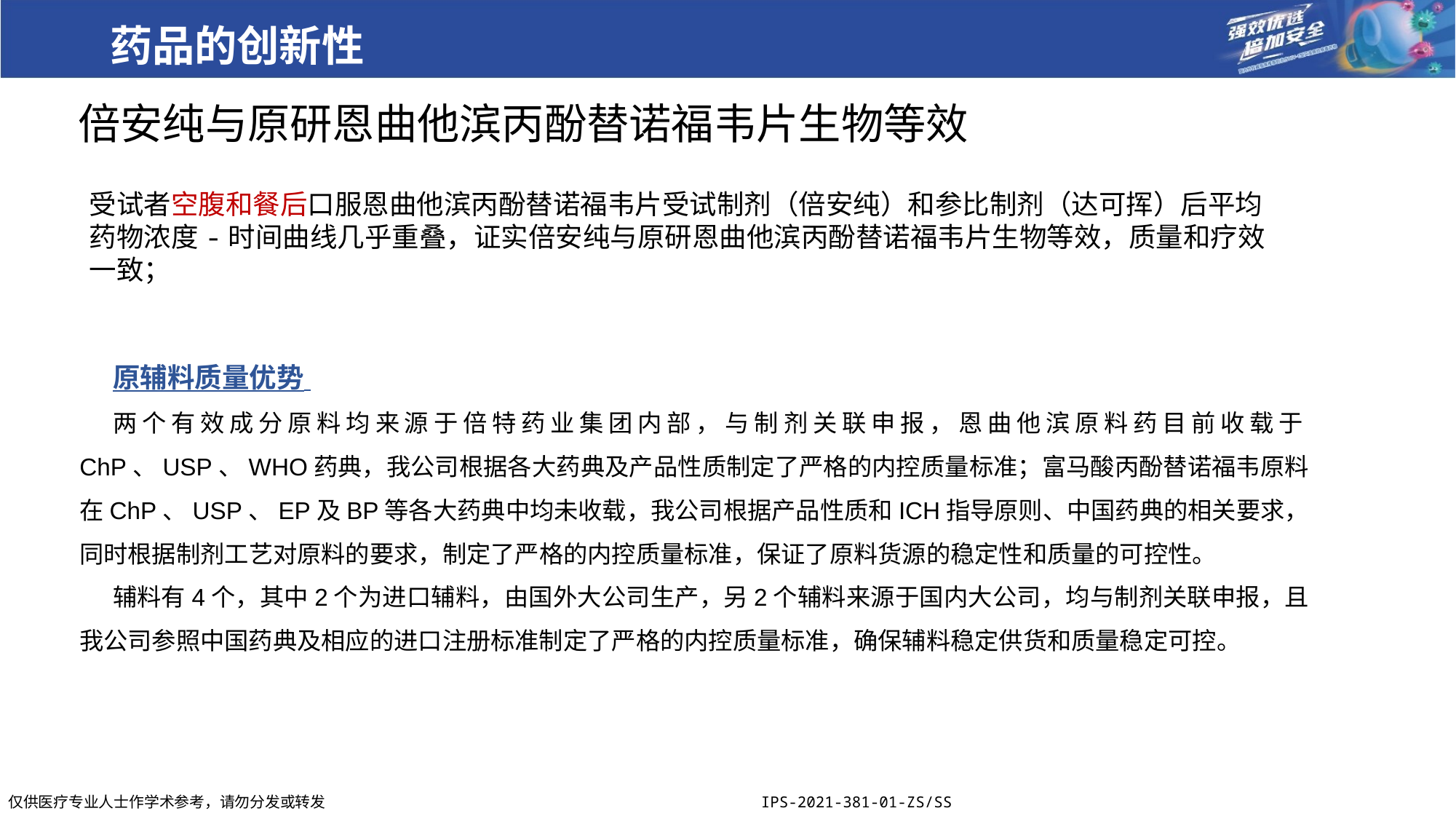

药品的创新性

倍安纯与原研恩曲他滨丙酚替诺福韦片生物等效
受试者空腹和餐后口服恩曲他滨丙酚替诺福韦片受试制剂（倍安纯）和参比制剂（达可挥）后平均药物浓度-时间曲线几乎重叠，证实倍安纯与原研恩曲他滨丙酚替诺福韦片生物等效，质量和疗效一致；
原辅料质量优势
两个有效成分原料均来源于倍特药业集团内部，与制剂关联申报，恩曲他滨原料药目前收载于ChP、USP、WHO药典，我公司根据各大药典及产品性质制定了严格的内控质量标准；富马酸丙酚替诺福韦原料在ChP、USP、EP及BP等各大药典中均未收载，我公司根据产品性质和ICH指导原则、中国药典的相关要求，同时根据制剂工艺对原料的要求，制定了严格的内控质量标准，保证了原料货源的稳定性和质量的可控性。
辅料有4个，其中2个为进口辅料，由国外大公司生产，另2个辅料来源于国内大公司，均与制剂关联申报，且我公司参照中国药典及相应的进口注册标准制定了严格的内控质量标准，确保辅料稳定供货和质量稳定可控。